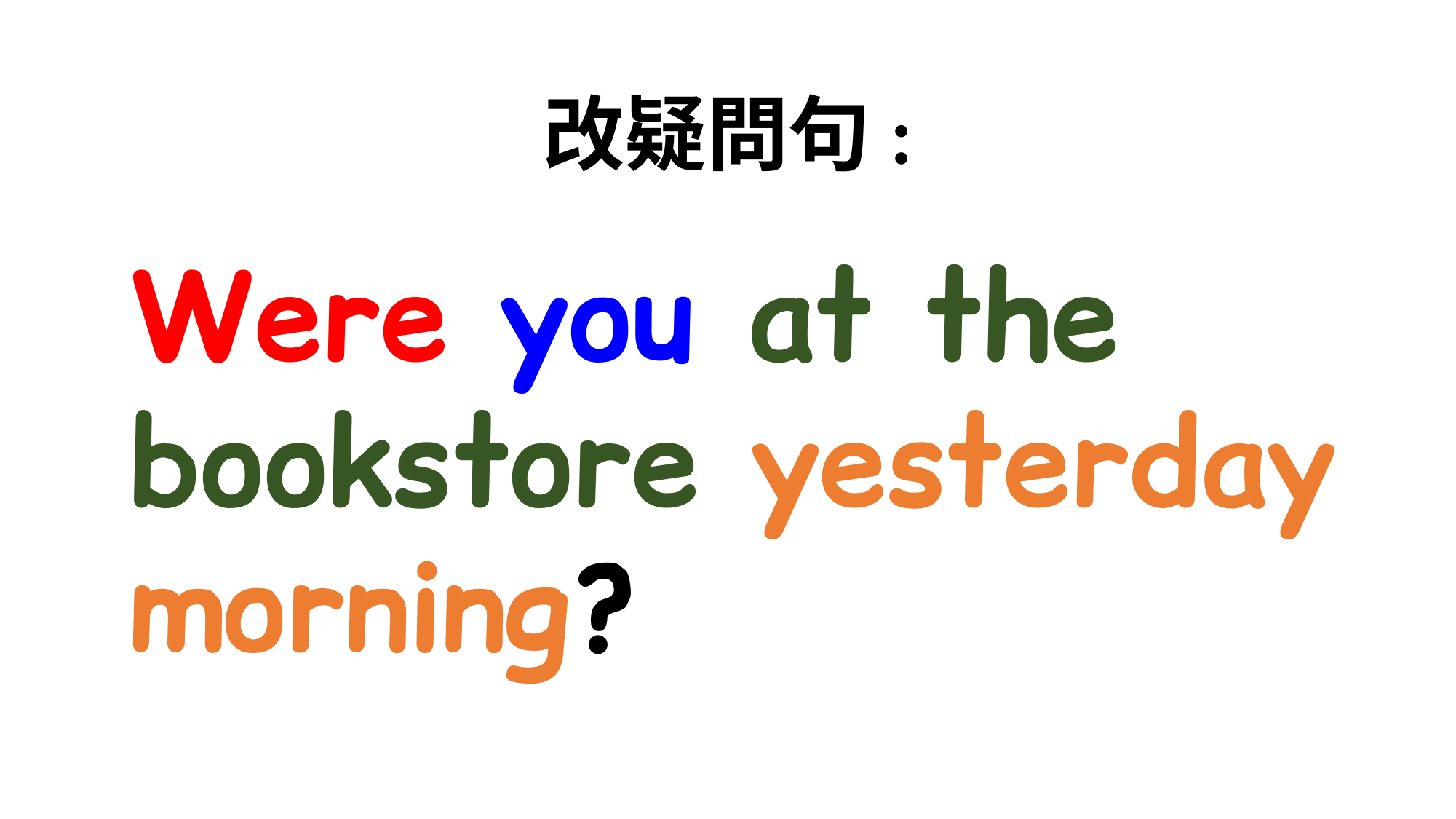

改疑問句:
Were you at the bookstore yesterday morning?